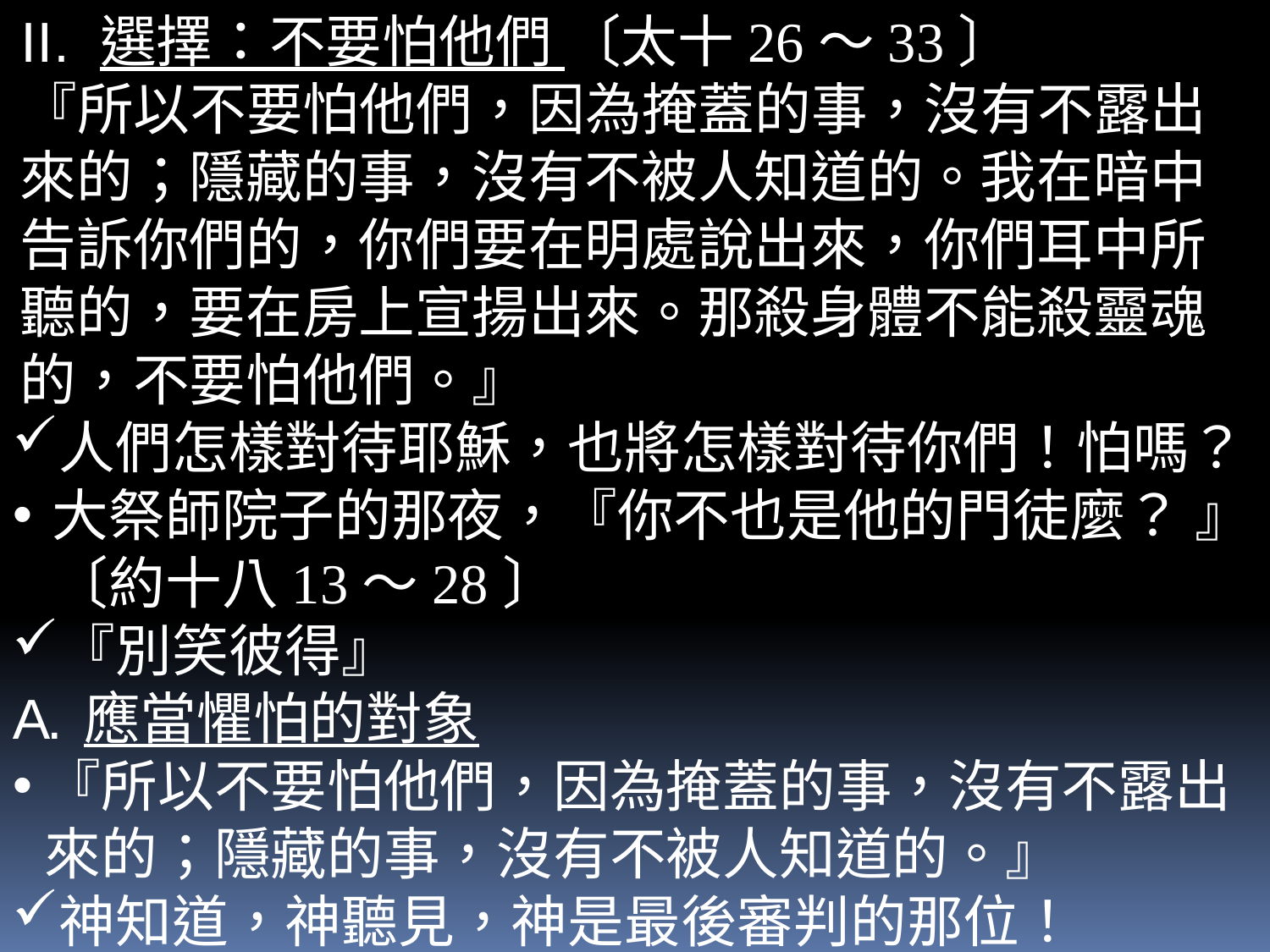

選擇：不要怕他們 〔太十26～33〕
『所以不要怕他們，因為掩蓋的事，沒有不露出來的；隱藏的事，沒有不被人知道的。我在暗中告訴你們的，你們要在明處說出來，你們耳中所聽的，要在房上宣揚出來。那殺身體不能殺靈魂的，不要怕他們。』
人們怎樣對待耶穌，也將怎樣對待你們！怕嗎？
大祭師院子的那夜，『你不也是他的門徒麼？ 』〔約十八13～28〕
『別笑彼得』
應當懼怕的對象
『所以不要怕他們，因為掩蓋的事，沒有不露出來的；隱藏的事，沒有不被人知道的。』
神知道，神聽見，神是最後審判的那位！